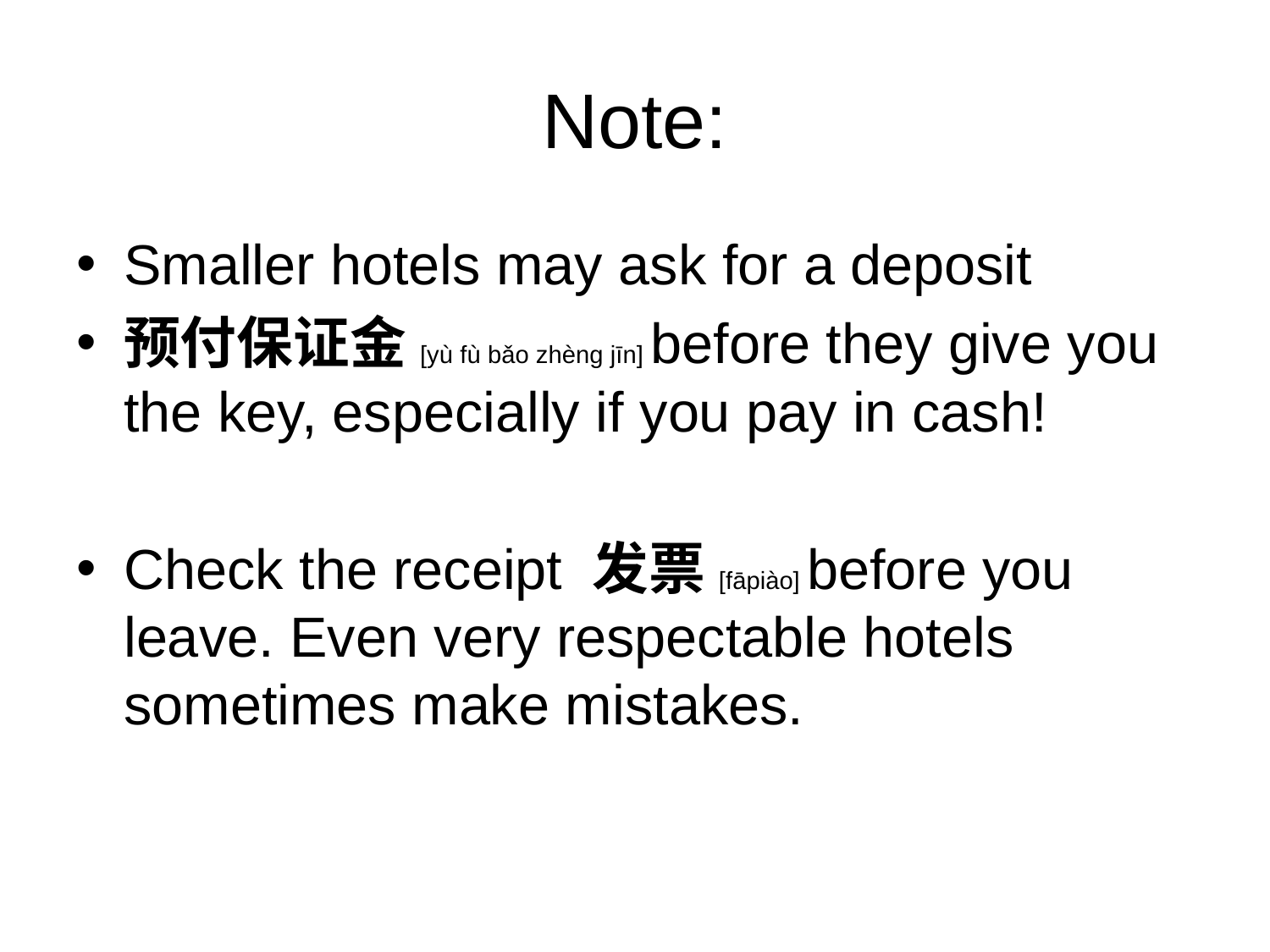

# Note:
Smaller hotels may ask for a deposit
预付保证金[yù fù bǎo zhèng jīn] before they give you the key, especially if you pay in cash!

Check the receipt 发票[fāpiào] before you leave. Even very respectable hotels sometimes make mistakes.